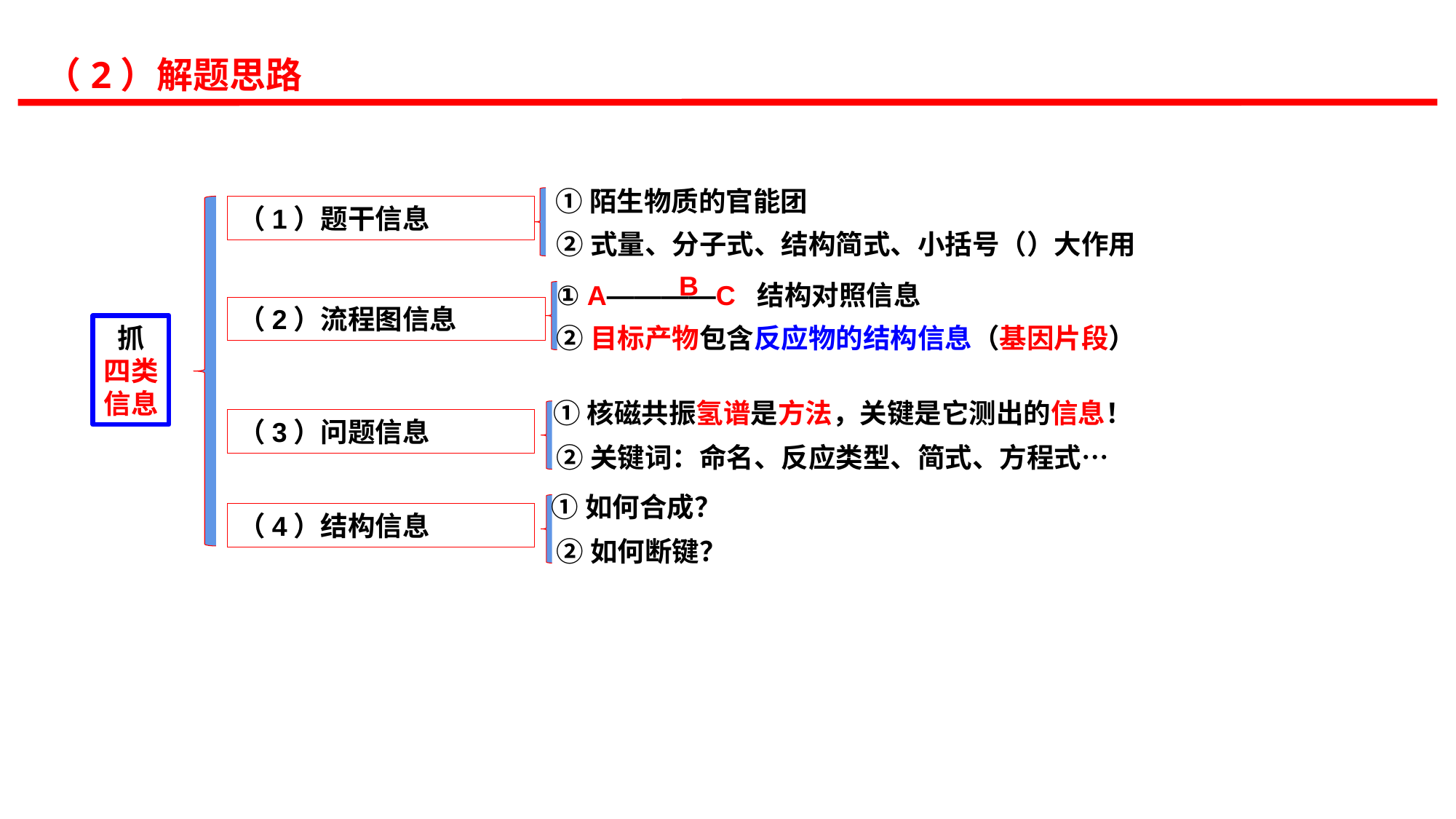

（2）解题思路
①陌生物质的官能团

（1）题干信息
②式量、分子式、结构简式、小括号（）大作用
B
① A————C  结构对照信息

（2）流程图信息
抓
四类
信息
②目标产物包含反应物的结构信息（基因片段）
①核磁共振氢谱是方法，关键是它测出的信息！

（3）问题信息
②关键词：命名、反应类型、简式、方程式…
①如何合成？

（4）结构信息
②如何断键？